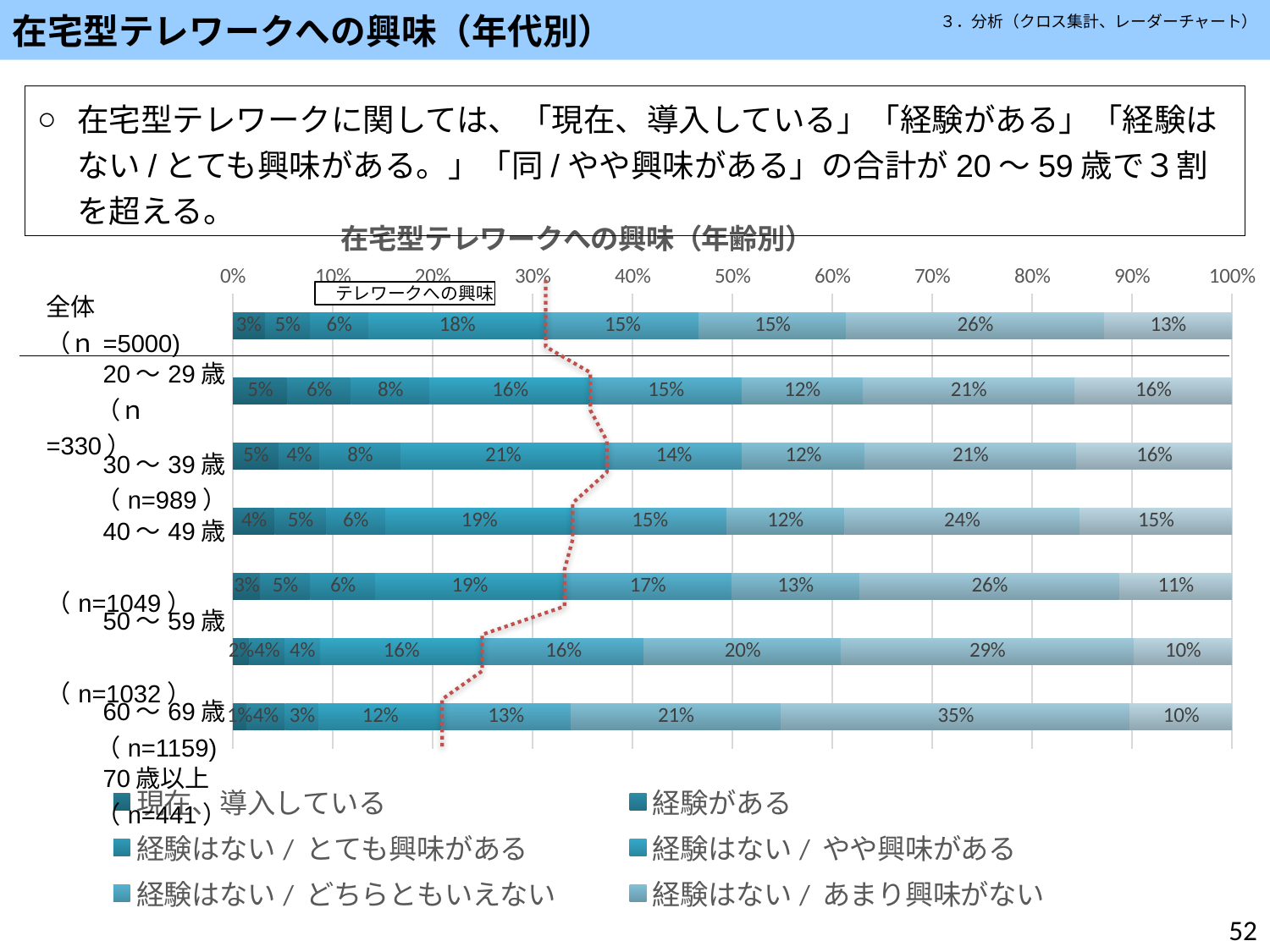

在宅型テレワークへの興味（年代別）
３．分析（クロス集計、レーダーチャート）
在宅型テレワークに関しては、「現在、導入している」「経験がある」「経験はない/とても興味がある。」「同/やや興味がある」の合計が20～59歳で３割を超える。

### Chart: 在宅型テレワークへの興味（年齢別）

| Category | 現在、導入している | 経験がある | 経験はない/ | 経験はない/ | 経験はない/ | 経験はない/ | 経験はない/ | 経験はない/ |
|---|---|---|---|---|---|---|---|---|
| 全体 | 0.032 | 0.0452 | 0.0582 | 0.1782 | 0.1526 | 0.1476 | 0.258 | 0.1282 |
| 20～29歳 | 0.05454545454545454 | 0.06363636363636363 | 0.07878787878787878 | 0.1606060606060606 | 0.15151515151515152 | 0.12121212121212122 | 0.21212121212121213 | 0.15757575757575756 |
| 30～39歳 | 0.0455005055611729 | 0.041456016177957536 | 0.08088978766430738 | 0.20525783619817997 | 0.1365015166835187 | 0.12234580384226491 | 0.2123356926188069 | 0.1557128412537917 |
| 40～49歳 | 0.04194470924690181 | 0.05147759771210677 | 0.05910390848427073 | 0.18779790276453764 | 0.1534795042897998 | 0.11820781696854146 | 0.23546234509056244 | 0.15252621544327932 |
| 50～59歳 | 0.027131782945736434 | 0.050387596899224806 | 0.06492248062015504 | 0.18895348837209303 | 0.16763565891472867 | 0.12790697674418605 | 0.2606589147286822 | 0.1124031007751938 |
| 60～69歳 | 0.01639344262295082 | 0.03537532355478861 | 0.03537532355478861 | 0.1630716134598792 | 0.16134598792062121 | 0.19672131147540983 | 0.29335634167385677 | 0.09836065573770492 |
| 70歳以上 | 0.013605442176870748 | 0.03854875283446712 | 0.034013605442176874 | 0.12244897959183673 | 0.1292517006802721 | 0.2108843537414966 | 0.3492063492063492 | 0.10204081632653061 |
テレワークへの興味

| 全体 （ｎ=5000) |
| --- |
| 20～29歳 　　（ｎ=330） |
| 30～39歳 　　（n=989） |
| 40～49歳 　　（n=1049） |
| 50～59歳 　　（n=1032） |
| 60～69歳 　　（n=1159) |
| 70歳以上 　　（n=441） |
52